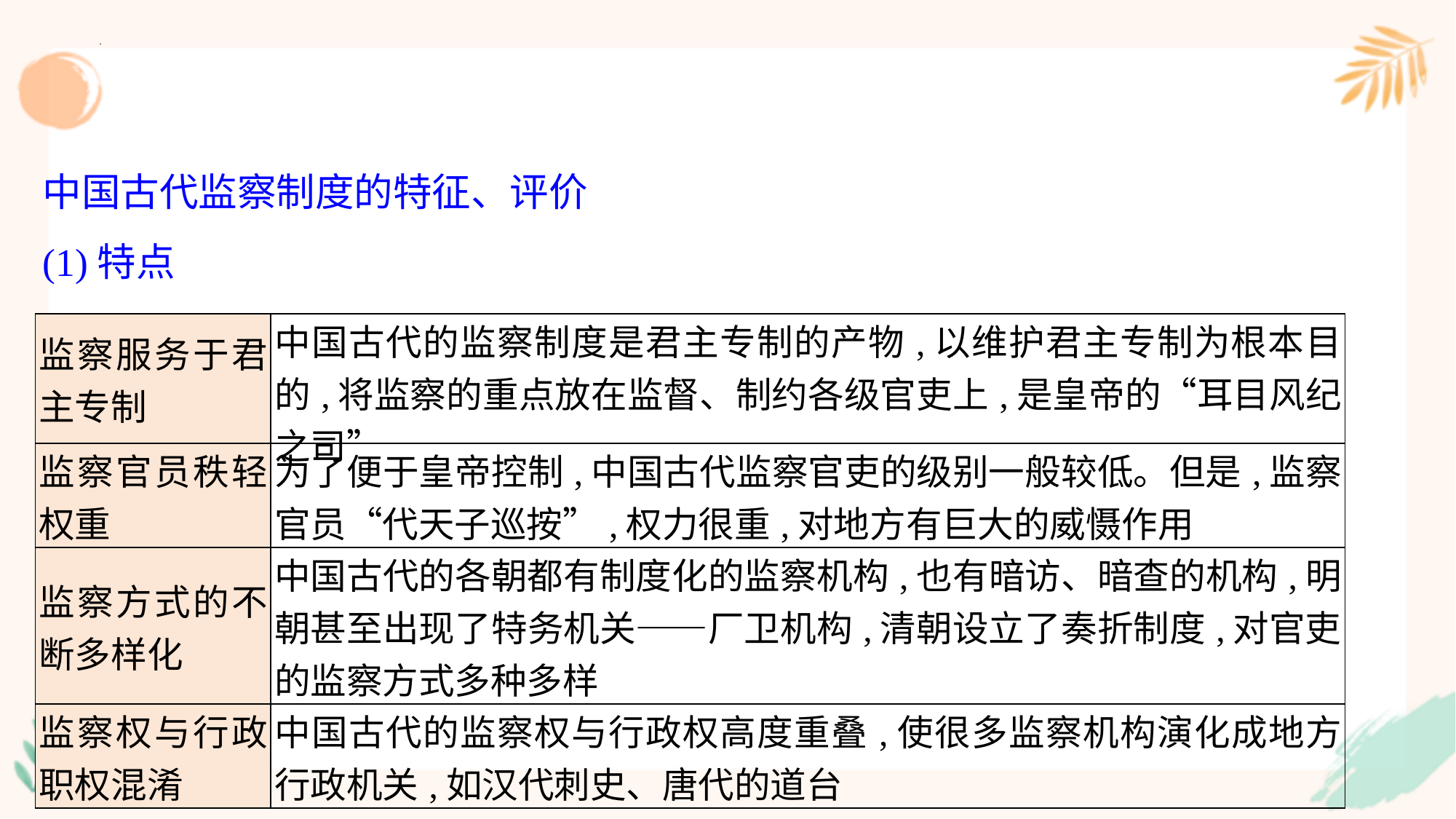

中国古代监察制度的特征、评价
(1)特点
| 监察服务于君主专制 | 中国古代的监察制度是君主专制的产物,以维护君主专制为根本目的,将监察的重点放在监督、制约各级官吏上,是皇帝的“耳目风纪之司” |
| --- | --- |
| 监察官员秩轻权重 | 为了便于皇帝控制,中国古代监察官吏的级别一般较低。但是,监察官员“代天子巡按”,权力很重,对地方有巨大的威慑作用 |
| 监察方式的不断多样化 | 中国古代的各朝都有制度化的监察机构,也有暗访、暗查的机构,明朝甚至出现了特务机关——厂卫机构,清朝设立了奏折制度,对官吏的监察方式多种多样 |
| 监察权与行政职权混淆 | 中国古代的监察权与行政权高度重叠,使很多监察机构演化成地方行政机关,如汉代刺史、唐代的道台 |